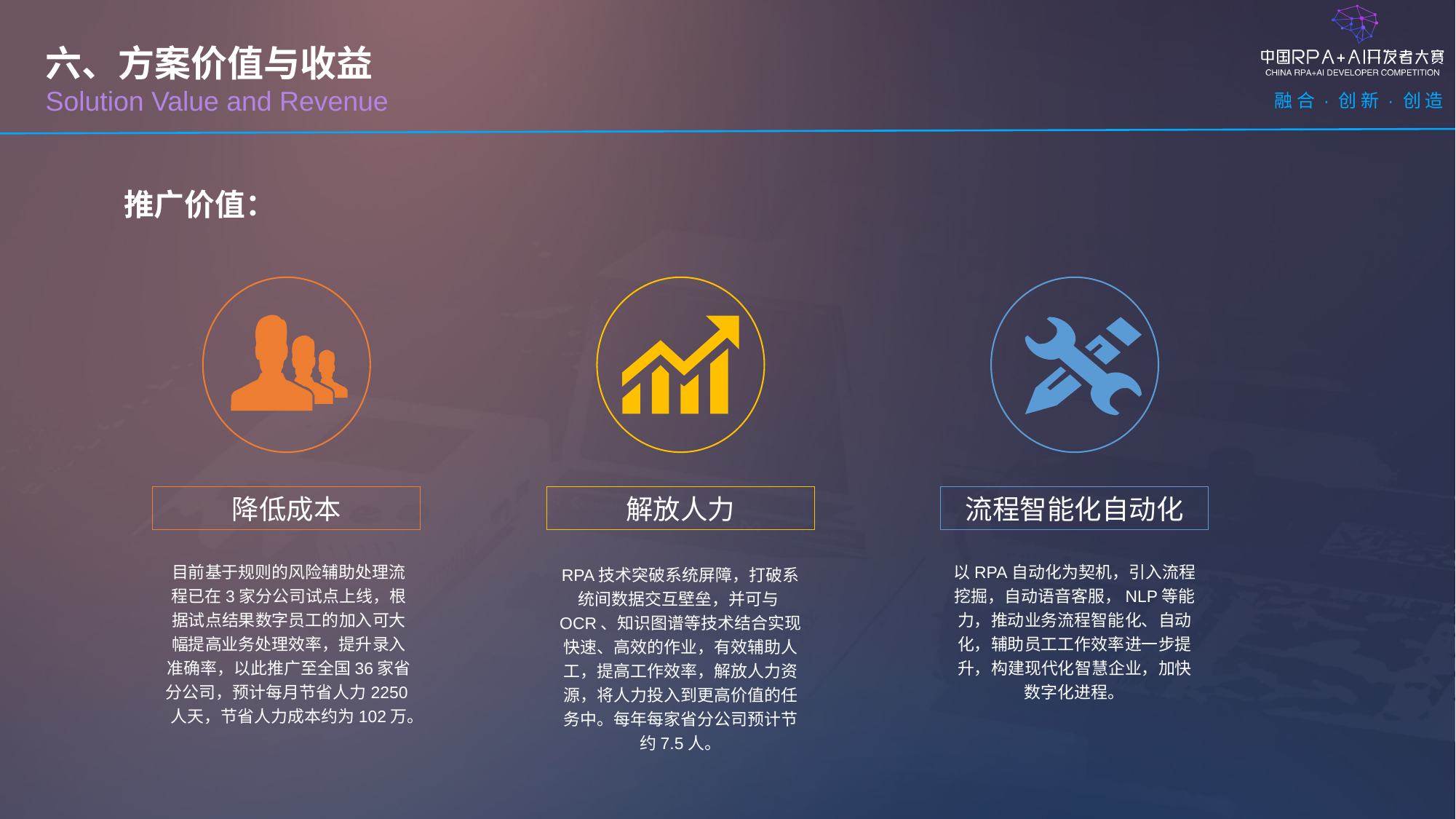

六、方案价值与收益
Solution Value and Revenue
推广价值：

降低成本
解放人力
流程智能化自动化
目前基于规则的风险辅助处理流程已在3家分公司试点上线，根据试点结果数字员工的加入可大幅提高业务处理效率，提升录入准确率，以此推广至全国36家省分公司，预计每月节省人力2250人天，节省人力成本约为102万。
以RPA自动化为契机，引入流程挖掘，自动语音客服，NLP等能力，推动业务流程智能化、自动化，辅助员工工作效率进一步提升，构建现代化智慧企业，加快数字化进程。
RPA技术突破系统屏障，打破系统间数据交互壁垒，并可与OCR、知识图谱等技术结合实现快速、高效的作业，有效辅助人工，提高工作效率，解放人力资源，将人力投入到更高价值的任务中。每年每家省分公司预计节约7.5人。